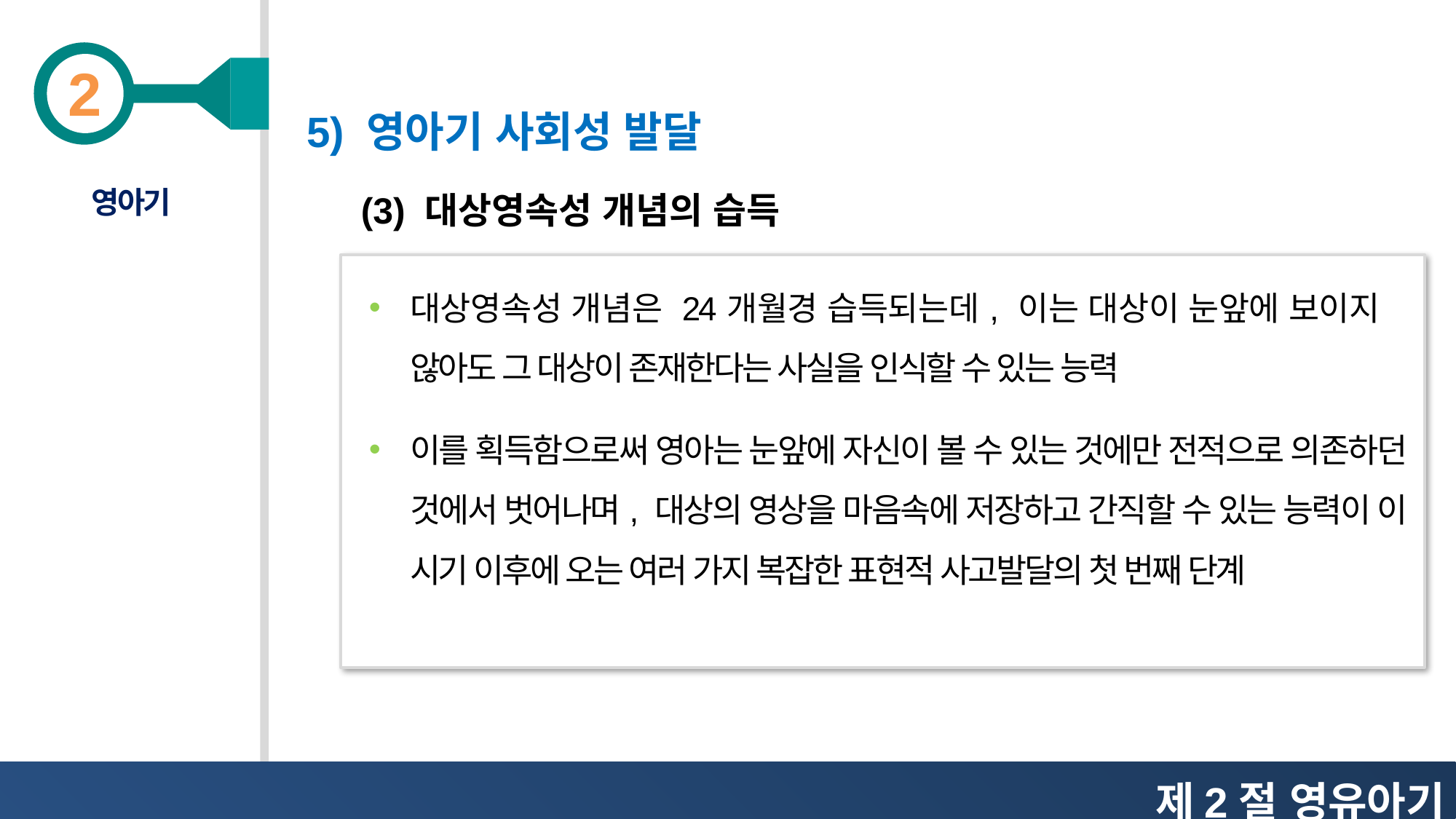

5) 영아기 사회성 발달
영아기
(3) 대상영속성 개념의 습득

대상영속성 개념은 24개월경 습득되는데, 이는 대상이 눈앞에 보이지    않아도 그 대상이 존재한다는 사실을 인식할 수 있는 능력

이를 획득함으로써 영아는 눈앞에 자신이 볼 수 있는 것에만 전적으로 의존하던 것에서 벗어나며, 대상의 영상을 마음속에 저장하고 간직할 수 있는 능력이 이 시기 이후에 오는 여러 가지 복잡한 표현적 사고발달의 첫 번째 단계
제2절 영유아기